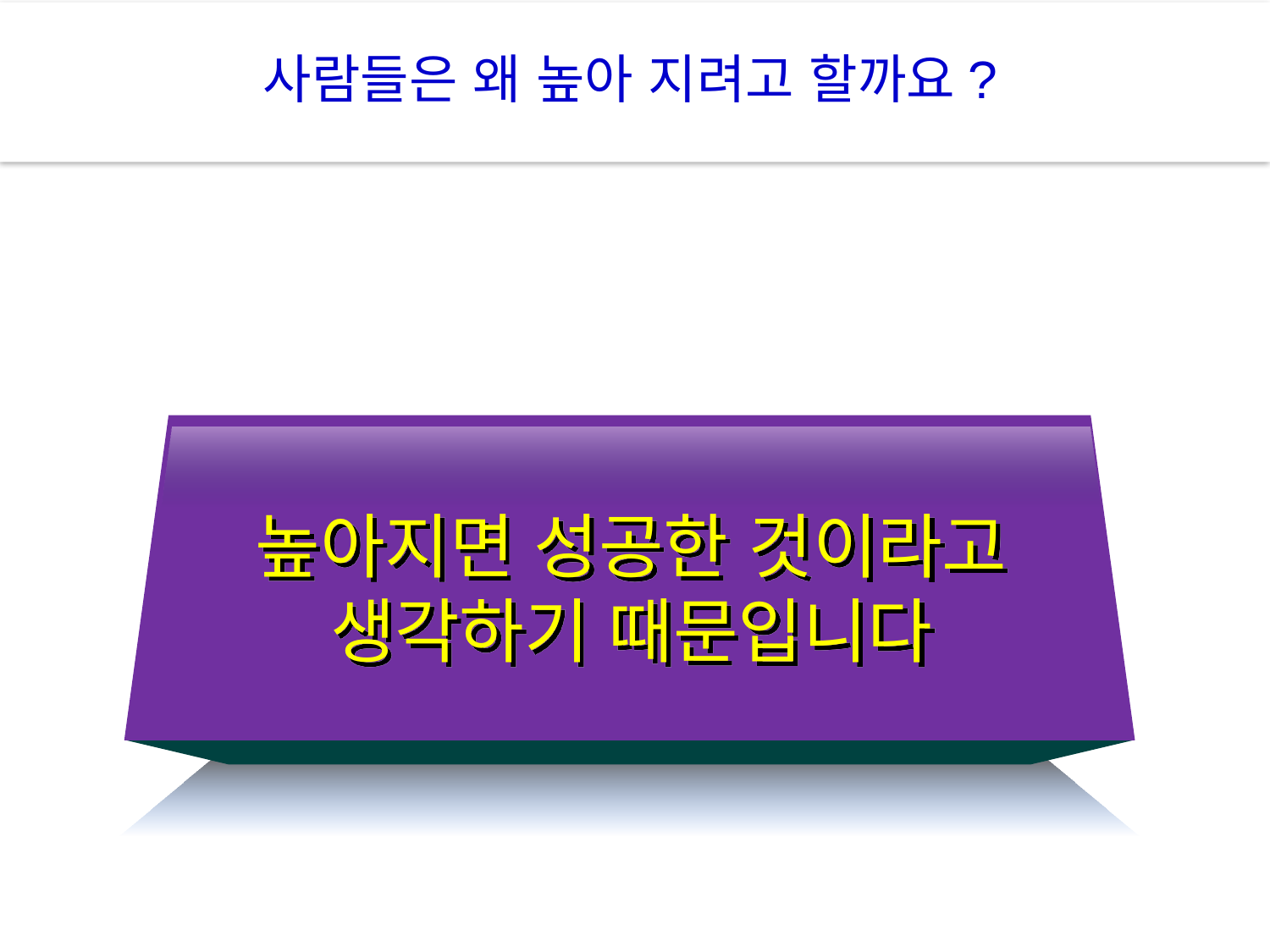

사람들은 왜 높아 지려고 할까요?

높아지면 성공한 것이라고
생각하기 때문입니다